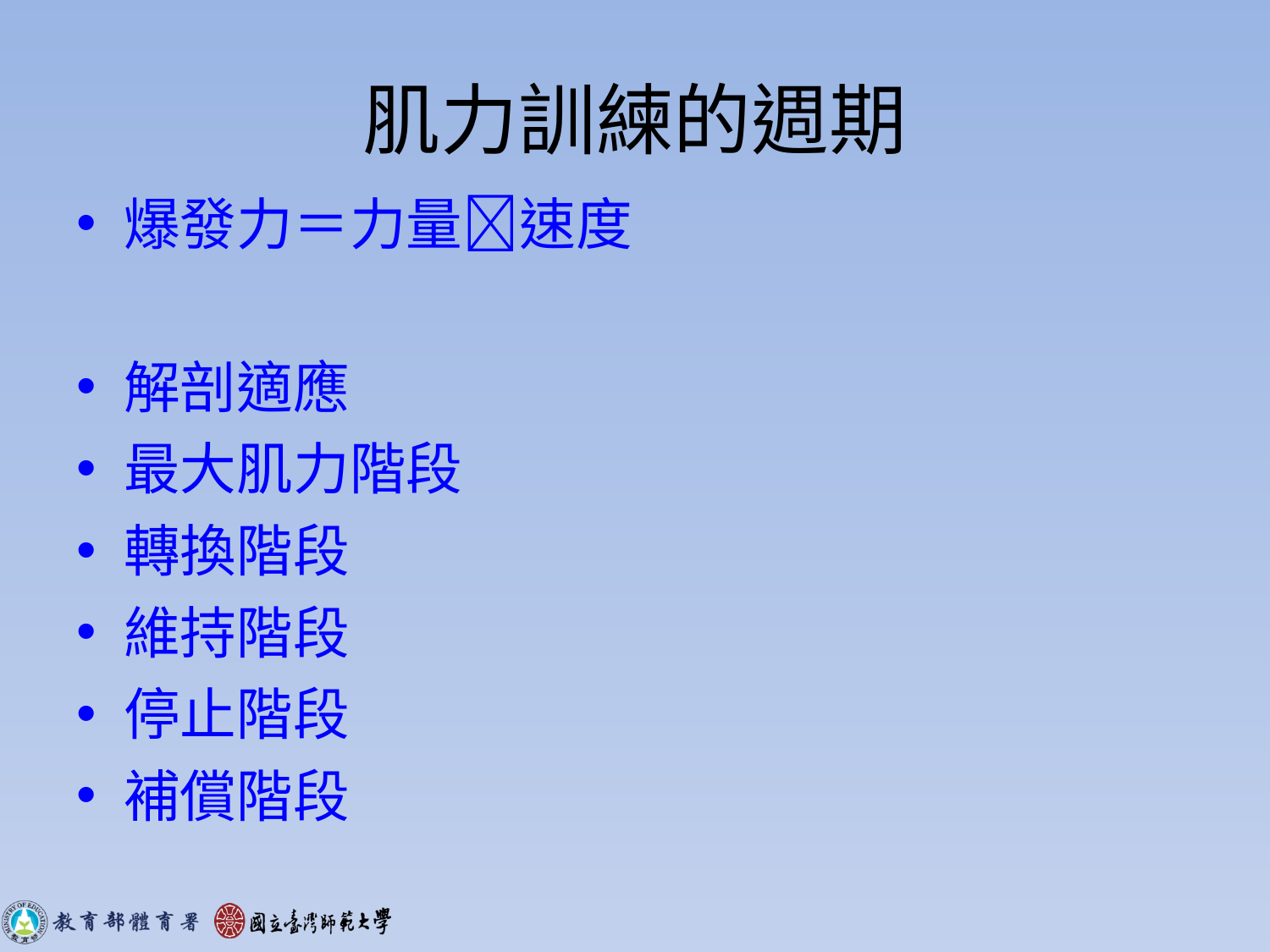

# 肌力訓練的週期
爆發力＝力量×速度

解剖適應
最大肌力階段
轉換階段
維持階段
停止階段
補償階段